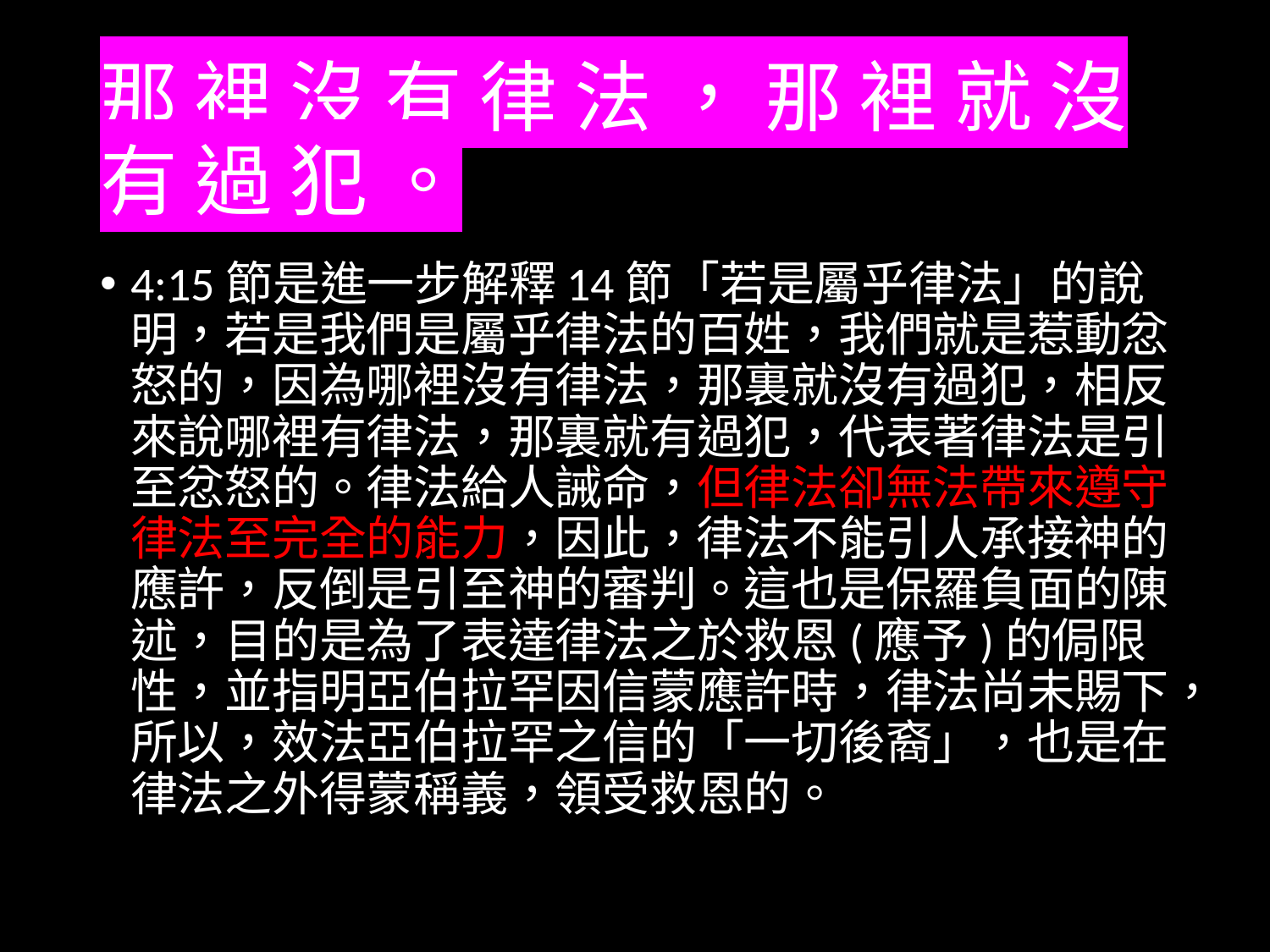

# 那 裡 沒 有 律 法 ， 那 裡 就 沒 有 過 犯 。
4:15節是進一步解釋14節「若是屬乎律法」的說明，若是我們是屬乎律法的百姓，我們就是惹動忿怒的，因為哪裡沒有律法，那裏就沒有過犯，相反來說哪裡有律法，那裏就有過犯，代表著律法是引至忿怒的。律法給人誡命，但律法卻無法帶來遵守律法至完全的能力，因此，律法不能引人承接神的應許，反倒是引至神的審判。這也是保羅負面的陳述，目的是為了表達律法之於救恩(應予)的侷限性，並指明亞伯拉罕因信蒙應許時，律法尚未賜下，所以，效法亞伯拉罕之信的「一切後裔」，也是在律法之外得蒙稱義，領受救恩的。